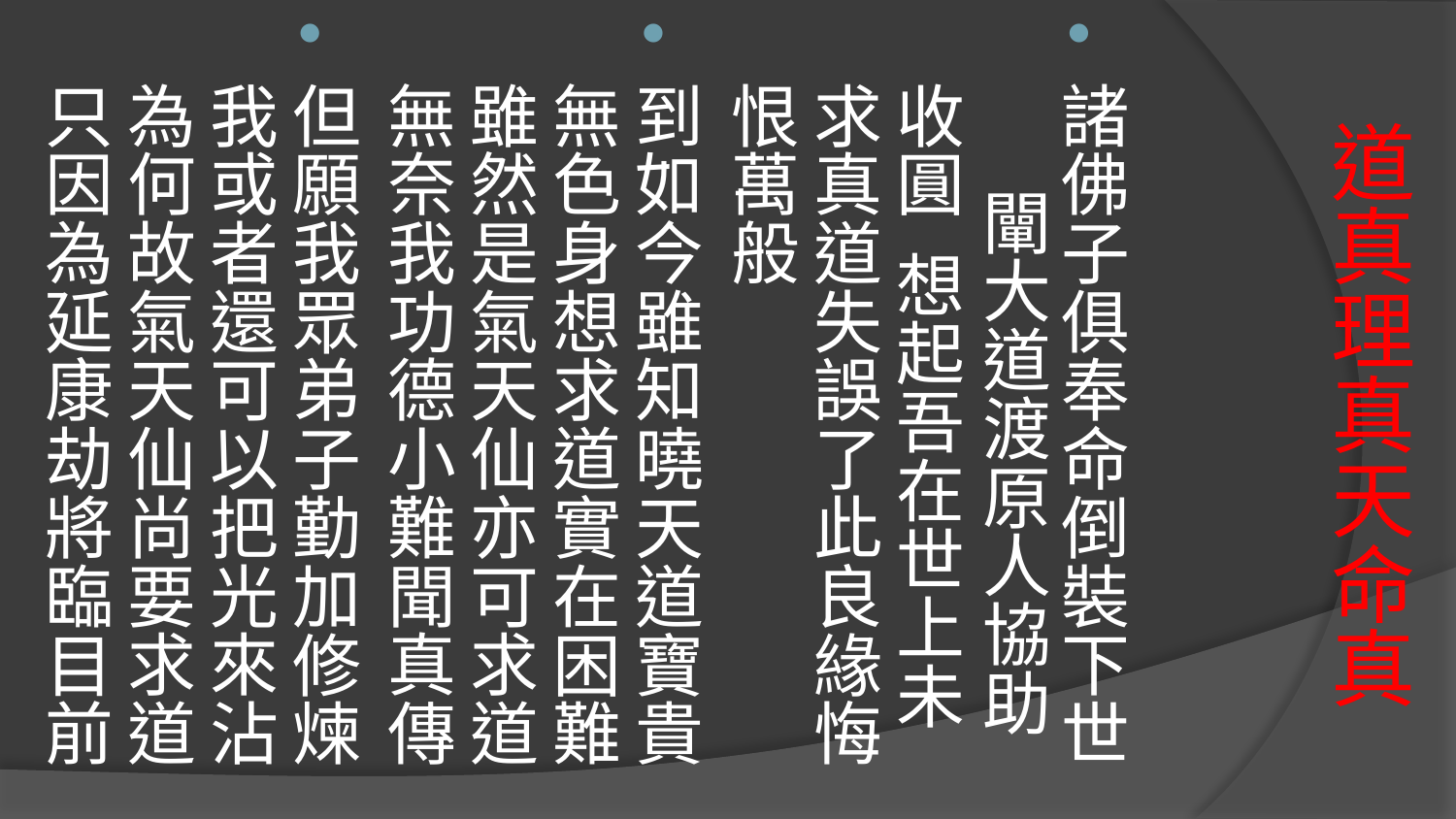

諸佛子俱奉命倒裝下世         闡大道渡原人協助收圓  想起吾在世上未求真道失誤了此良緣悔恨萬般
到如今雖知曉天道寶貴無色身想求道實在困難雖然是氣天仙亦可求道無奈我功德小難聞真傳
但願我眾弟子勤加修煉我或者還可以把光來沾為何故氣天仙尚要求道只因為延康劫將臨目前
# 道真理真天命真